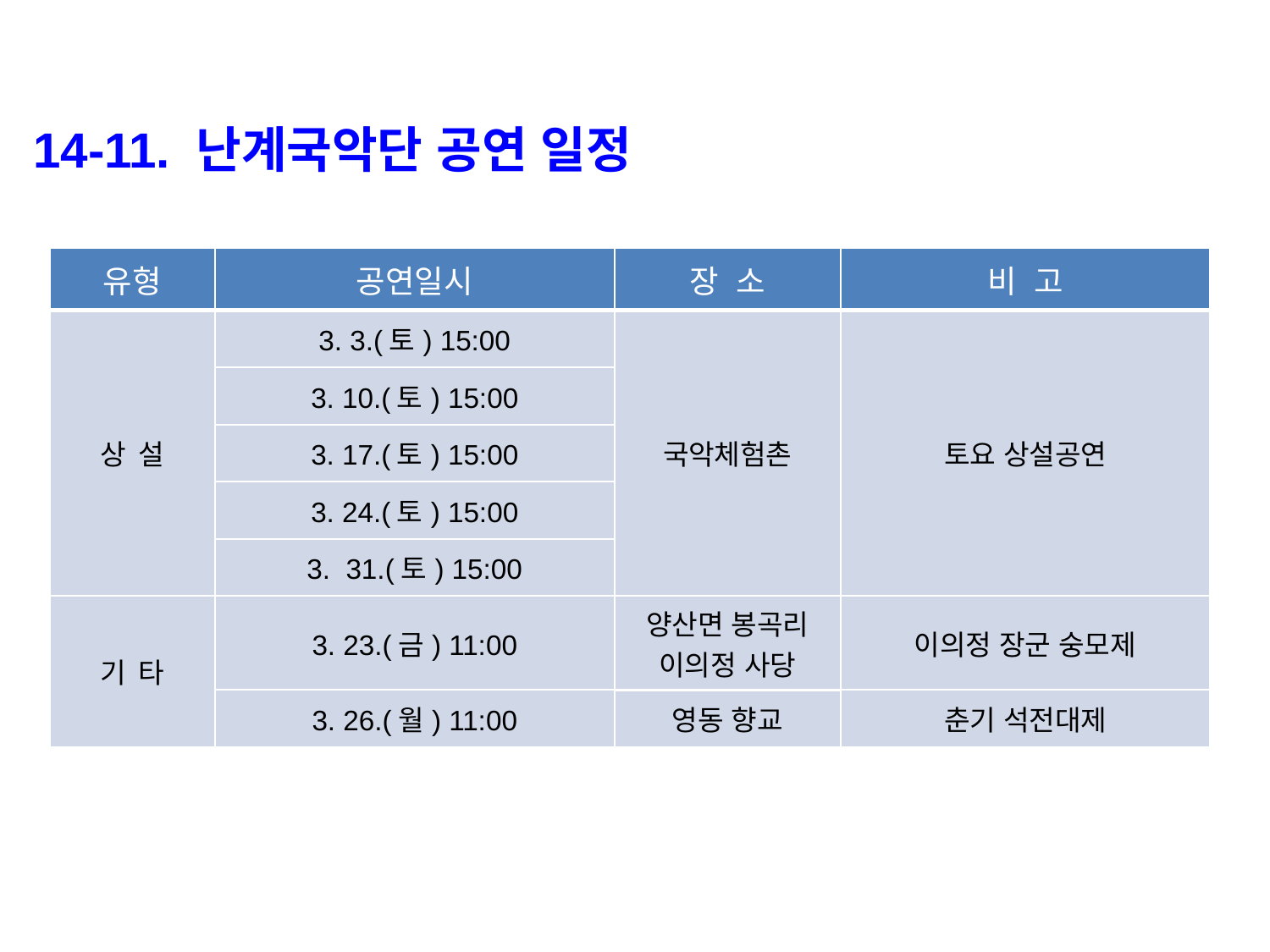

14-11. 난계국악단 공연 일정
| 유형 | 공연일시 | 장 소 | 비 고 |
| --- | --- | --- | --- |
| 상 설 | 3. 3.(토) 15:00 | 국악체험촌 | 토요 상설공연 |
|  | 3. 10.(토) 15:00 |  |  |
|  | 3. 17.(토) 15:00 |  |  |
|  | 3. 24.(토) 15:00 |  |  |
|  | 3. 31.(토) 15:00 |  |  |
| 기 타 | 3. 23.(금) 11:00 | 양산면 봉곡리 이의정 사당 | 이의정 장군 숭모제 |
|  | 3. 26.(월) 11:00 | 영동 향교 | 춘기 석전대제 |